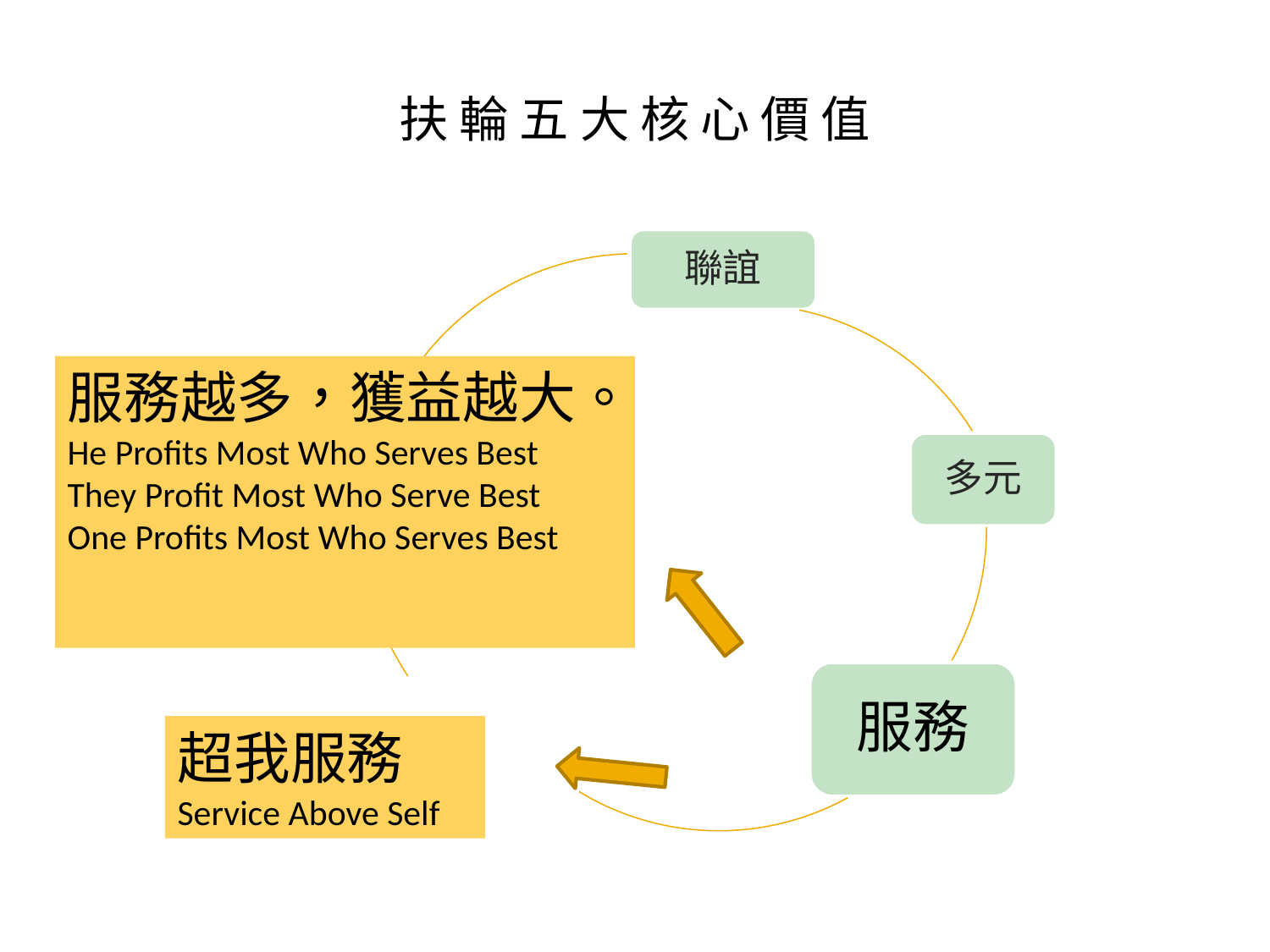

# 扶 輪 五 大 核 心 價 值
聯誼
多元
服務

服務越多，獲益越大。
He Profits Most Who Serves Best
They Profit Most Who Serve Best
One Profits Most Who Serves Best

超我服務
Service Above Self